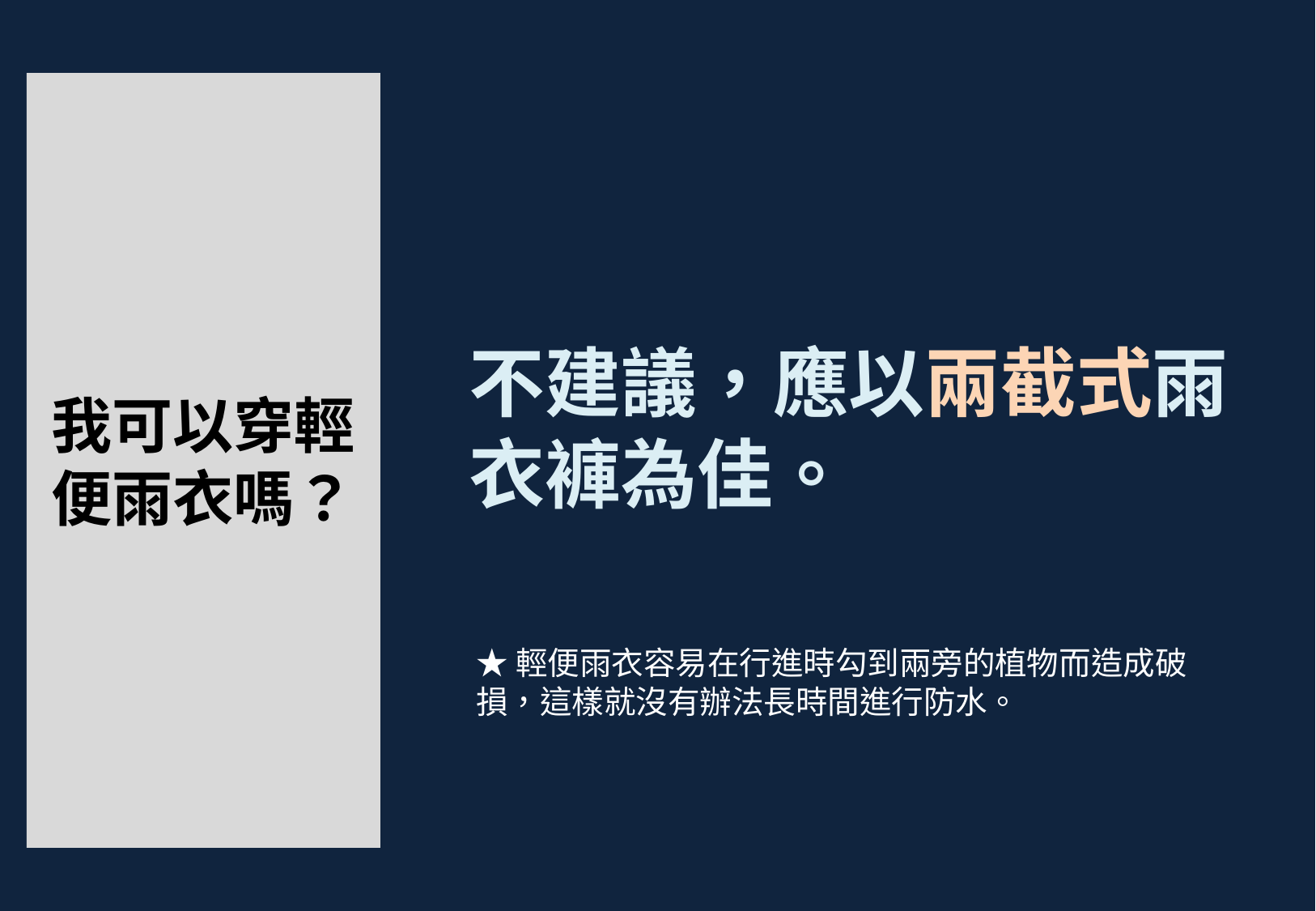

# 我可以穿輕便雨衣嗎？
不建議，應以兩截式雨衣褲為佳。
★輕便雨衣容易在行進時勾到兩旁的植物而造成破損，這樣就沒有辦法長時間進行防水。